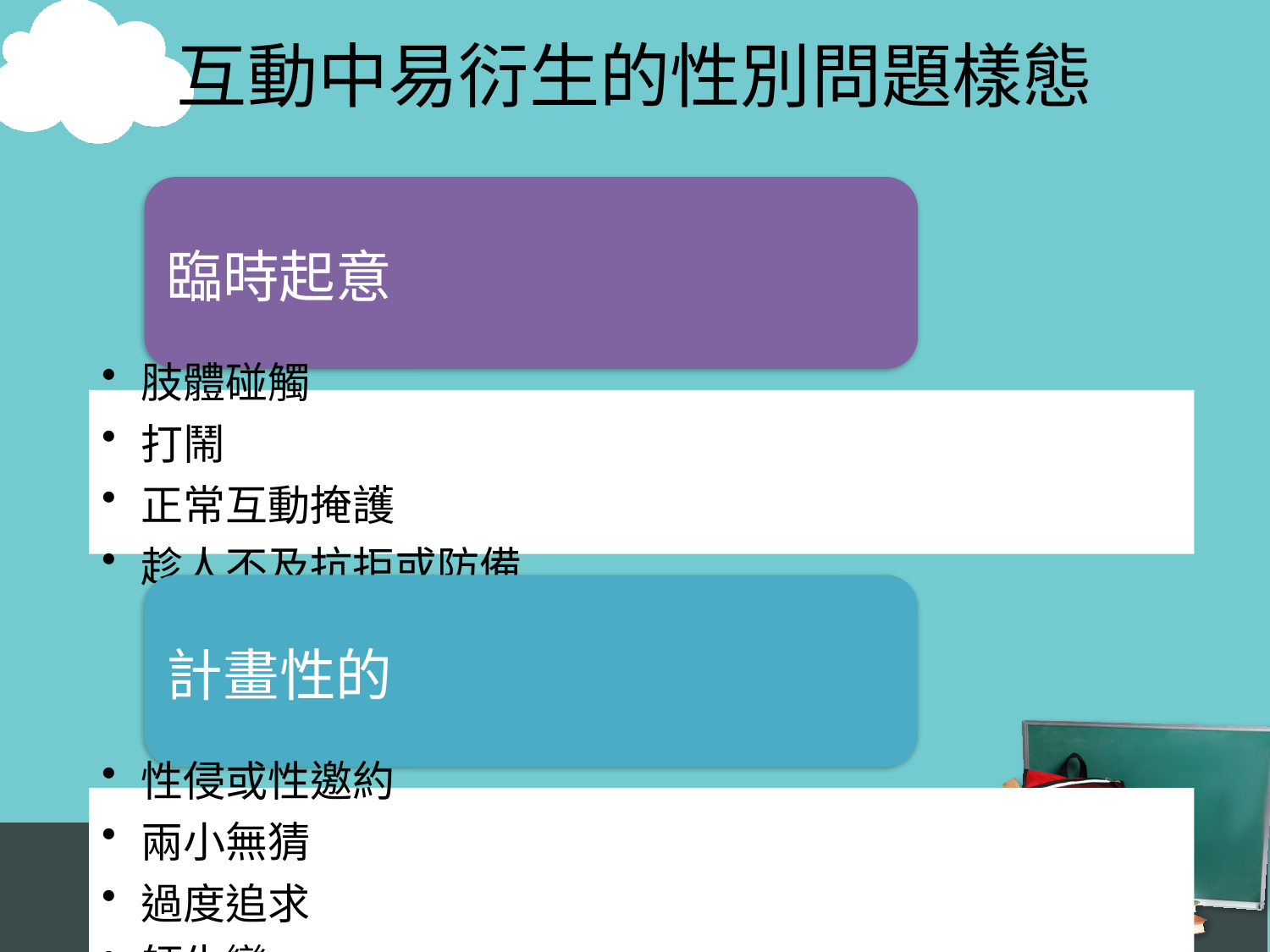

# 互動中易衍生的性別問題樣態
臨時起意
肢體碰觸
打鬧
正常互動掩護
趁人不及抗拒或防備
計畫性的
性侵或性邀約
兩小無猜
過度追求